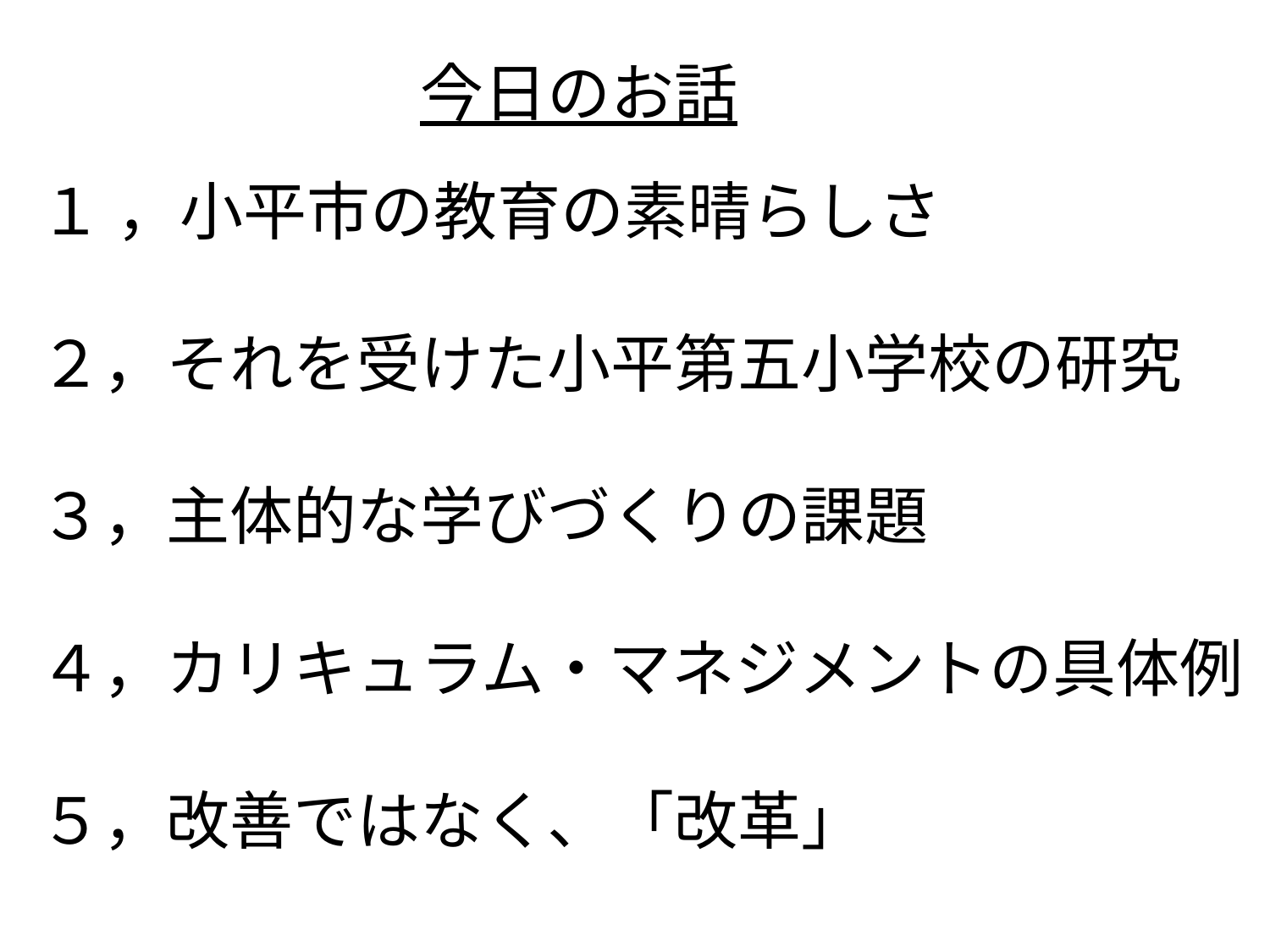

今日のお話

１ ，小平市の教育の素晴らしさ

２，それを受けた小平第五小学校の研究

３，主体的な学びづくりの課題

４，カリキュラム・マネジメントの具体例

５，改善ではなく、「改革」